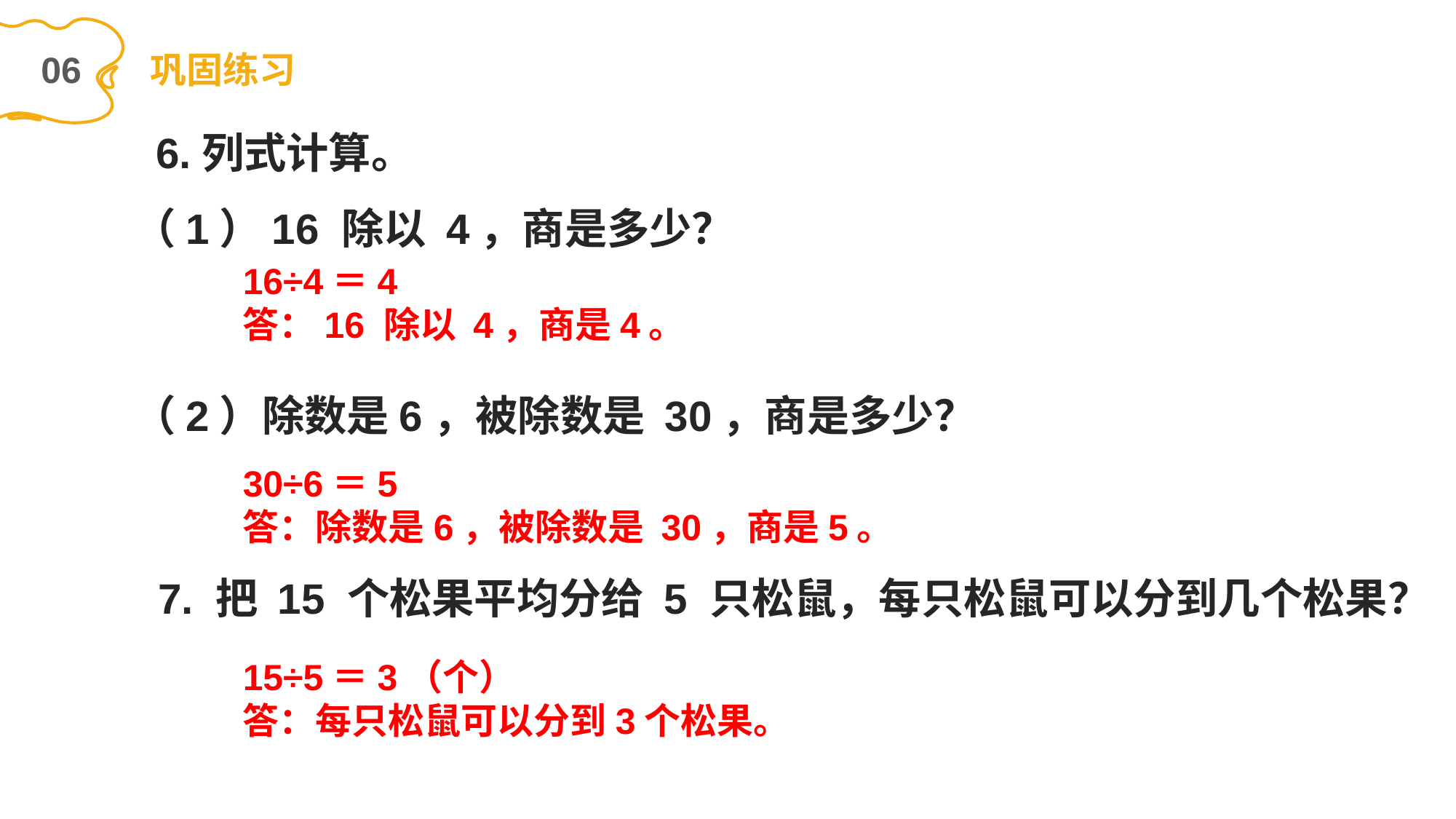

06
巩固练习
6.列式计算。
（1）16 除以 4，商是多少？
16÷4＝4
答：16 除以 4，商是4。
（2）除数是6，被除数是 30，商是多少？
30÷6＝5
答：除数是6，被除数是 30，商是5。
7. 把 15 个松果平均分给 5 只松鼠，每只松鼠可以分到几个松果？
15÷5＝3（个）
答：每只松鼠可以分到3个松果。